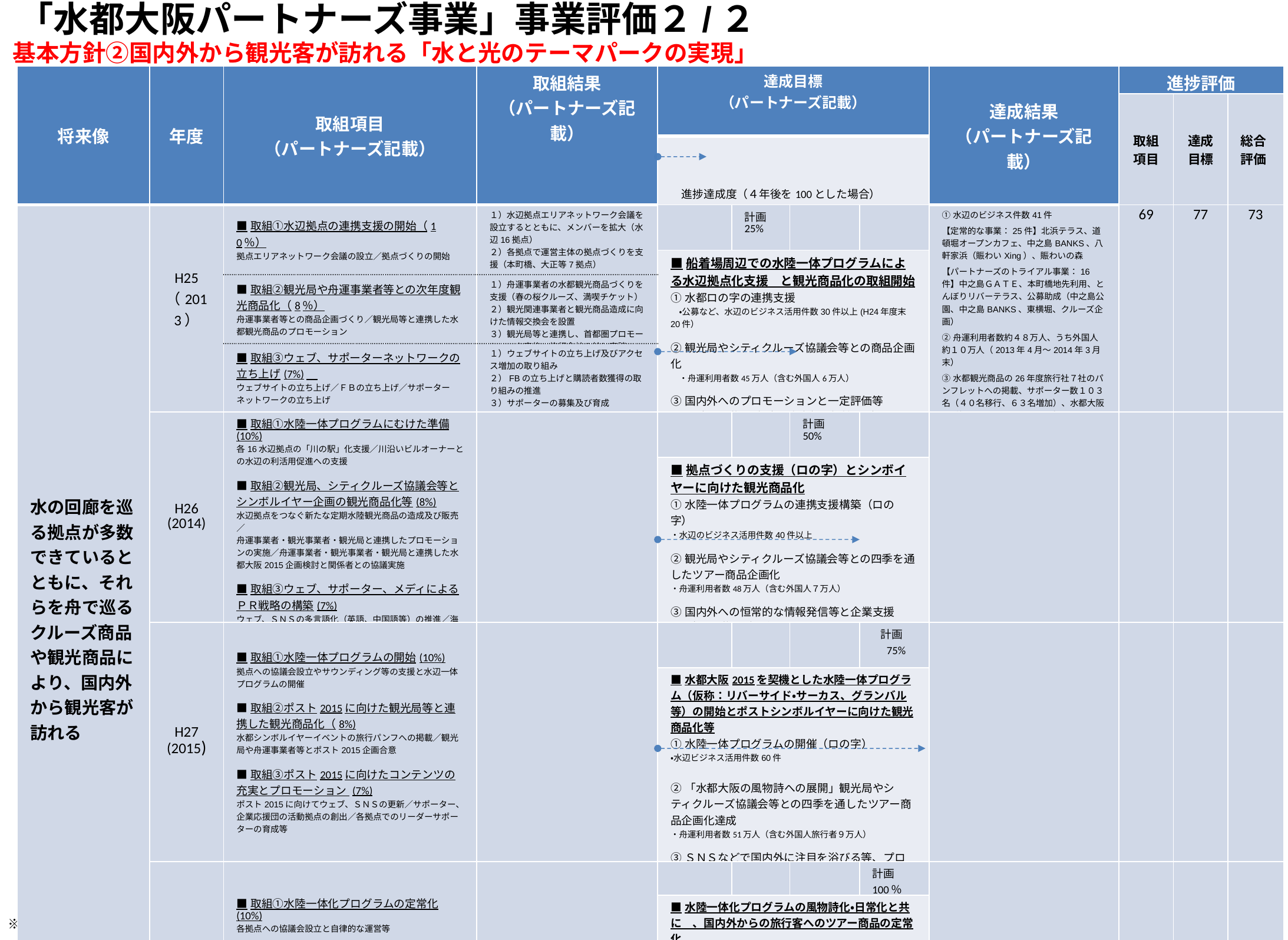

「水都大阪パートナーズ事業」事業評価２/２
基本方針②国内外から観光客が訪れる「水と光のテーマパークの実現」
| 将来像 | 年度 | 取組項目 （パートナーズ記載） | 取組結果 （パートナーズ記載） | 達成目標 （パートナーズ記載） |  |  |  | 達成結果 （パートナーズ記載） | 進捗評価 |  |  |
| --- | --- | --- | --- | --- | --- | --- | --- | --- | --- | --- | --- |
|  |  |  |  |  |  |  |  |  | 取組 項目 | 達成 目標 | 総合 評価 |
|  |  |  |  | 進捗達成度（４年後を100とした場合） |  |  |  |  |  |  |  |
| 水の回廊を巡る拠点が多数できているとともに、それらを舟で巡るクルーズ商品や観光商品により、国内外から観光客が訪れる | H25 （2013） | ■取組①水辺拠点の連携支援の開始（10％） 拠点エリアネットワーク会議の設立／拠点づくりの開始 | １）水辺拠点エリアネットワーク会議を設立するとともに、メンバーを拡大（水辺16拠点） ２）各拠点で運営主体の拠点づくりを支援（本町橋、大正等7拠点） |  | 計画 25% |  |  | ①水辺のビジネス件数41件 【定常的な事業：25件】北浜テラス、道頓堀オープンカフェ、中之島BANKS、八軒家浜（賑わいXing）、賑わいの森 【パートナーズのトライアル事業：16件】中之島ＧＡＴＥ、本町橋地先利用、とんぼりリバーテラス、公募助成（中之島公園、中之島BANKS、東横堀、クルーズ企画）　　 ②舟運利用者数約４８万人、うち外国人約１０万人（2013年4月～2014年3月末） ③水都観光商品の26年度旅行社７社のパンフレットへの掲載、サポーター数１０３名（４０名移行、６３名増加）、水都大阪HP約２５万セッション、公式Facebookページ購読者：２，６０４名、フェス公式サイト：約１７万セッション | 69 | 77 | 73 |
|  |  |  |  | ■船着場周辺での水陸一体プログラムによる水辺拠点化支援　と観光商品化の取組開始 ①水都ロの字の連携支援 　・公募など、水辺のビジネス活用件数30件以上(H24年度末20件） ②観光局やシティクルーズ協議会等との商品企画化 　・舟運利用者数45万人（含む外国人6万人） ③国内外へのプロモーションと一定評価等 　・サポーター数135名（H24年度末80名移行見込） |  |  |  |  |  |  |  |
|  |  | ■取組②観光局や舟運事業者等との次年度観光商品化（8％） 舟運事業者等との商品企画づくり／観光局等と連携した水都観光商品のプロモーション | １）舟運事業者の水都観光商品づくりを支援（春の桜クルーズ、満喫チケット） ２）観光関連事業者と観光商品造成に向けた情報交換会を設置 ３）観光局等と連携し、首都圏プロモーションを実施、旅行会社８社と商談 |  |  |  |  |  |  |  |  |
|  |  | ■取組③ウェブ、サポーターネットワークの立ち上げ(7%)　 ウェブサイトの立ち上げ／ＦＢの立ち上げ／サポーターネットワークの立ち上げ | １）ウェブサイトの立ち上げ及びアクセス増加の取り組み ２）FBの立ち上げと購読者数獲得の取り組みの推進 ３）サポーターの募集及び育成 |  |  |  |  |  |  |  |  |
|  | H26 (2014) | ■取組①水陸一体プログラムにむけた準備(10%) 各16水辺拠点の「川の駅」化支援／川沿いビルオーナーとの水辺の利活用促進への支援 ■取組②観光局、シティクルーズ協議会等とシンボルイヤー企画の観光商品化等(8%) 水辺拠点をつなぐ新たな定期水陸観光商品の造成及び販売／ 舟運事業者・観光事業者・観光局と連携したプロモーションの実施／舟運事業者・観光事業者・観光局と連携した水都大阪2015企画検討と関係者との協議実施 ■取組③ウェブ、サポーター、メディによるＰＲ戦略の構築(7%) ウェブ、ＳＮＳの多言語化（英語、中国語等）の推進／海外プロモーションの新たな展開の施行／水都大阪への取り組みのファン拡大、担い手育成 |  |  |  | 計画 50% |  |  |  |  |  |
|  |  |  |  | ■拠点づくりの支援（ロの字）とシンボイヤーに向けた観光商品化 ①水陸一体プログラムの連携支援構築（ロの字） ・水辺のビジネス活用件数40件以上 ②観光局やシティクルーズ協議会等との四季を通したツアー商品企画化 ・舟運利用者数48万人（含む外国人７万人） ③国内外への恒常的な情報発信等と企業支援 ・サポーター数190名以上 |  |  |  |  |  |  |  |
|  | H27 (2015) | ■取組①水陸一体プログラムの開始(10%) 拠点への協議会設立やサウンディング等の支援と水辺一体プログラムの開催 ■取組②ポスト2015に向けた観光局等と連携した観光商品化（8%) 水都シンボルイヤーイベントの旅行パンフへの掲載／観光局や舟運事業者等とポスト2015企画合意 ■取組③ポスト2015に向けたコンテンツの充実とプロモーション (7%) ポスト2015に向けてウェブ、ＳＮＳの更新／サポーター、企業応援団の活動拠点の創出／各拠点でのリーダーサポーターの育成等 |  |  |  |  | 計画 　75% |  |  |  |  |
|  |  |  |  | ■水都大阪2015を契機とした水陸一体プログラム（仮称：リバーサイド・サーカス、グランバル等）の開始とポストシンボルイヤーに向けた観光商品化等 ①水陸一体プログラムの開催（ロの字） ・水辺ビジネス活用件数60件 　　　　　　　　 ②「水都大阪の風物詩への展開」観光局やシティクルーズ協議会等との四季を通したツアー商品企画化達成 ・舟運利用者数51万人（含む外国人旅行者９万人） ③ＳＮＳなどで国内外に注目を浴びる等、プロモーションの展開と外資など企業支援 ・サポーター数245名以上 |  |  |  |  |  |  |  |
|  | H28 (2016) | ■取組①水陸一体化プログラムの定常化(10%) 各拠点への協議会設立と自律的な運営等 ■取組② ポスト2015企画の観光商品化(8%) ポスト2015企画の旅行パンフへの掲載等 ■取組③ ウェブ・リアルの情報ネットワークの形成(7%) 各拠点でリーダーサポーターが中心となった拠点支援、プロモーションの実施 |  |  |  |  | 計画100％ |  |  |  |  |
|  |  |  |  | ■水陸一体化プログラムの風物詩化・日常化と共に　、国内外からの旅行客へのツアー商品の定常化 ①水都ロの字・各拠点で四季を通した賑わい風景を創出する水陸一体プログラム（＊大阪城ハーバー他） ・水辺ビジネス活用件数70件 ②水都関連の旅行商品の定番化 ・舟運利用者数５３万人（内外国人利用者10万） ③ＳＮＳ等により自律的に水都への注目が集まる状況の創出 ・サポーター数300人以上 |  |  |  |  |  |  |  |
※トータルで経済効果が算出できるように努める。